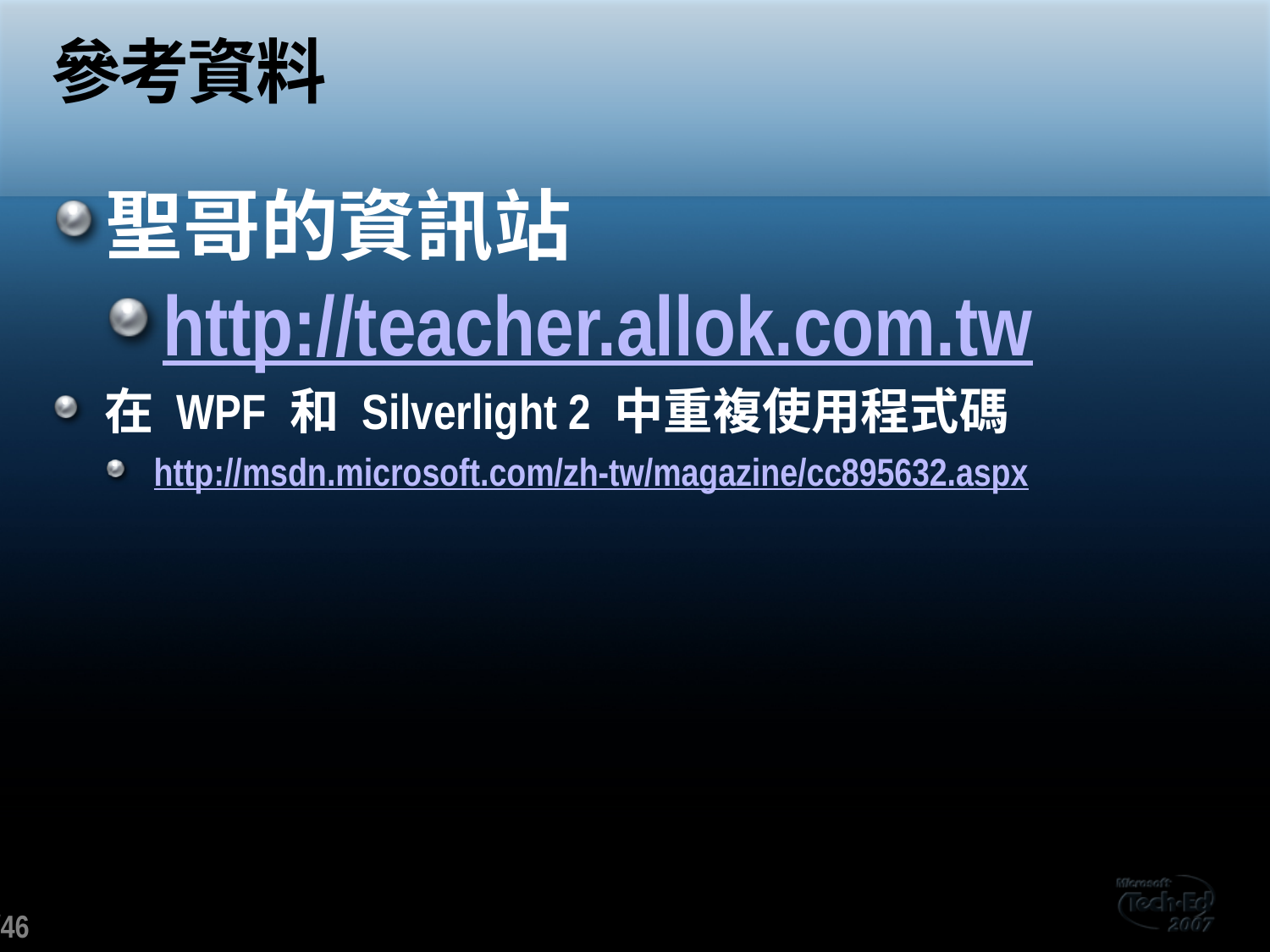

# 參考資料
聖哥的資訊站
http://teacher.allok.com.tw
在 WPF 和 Silverlight 2 中重複使用程式碼
http://msdn.microsoft.com/zh-tw/magazine/cc895632.aspx